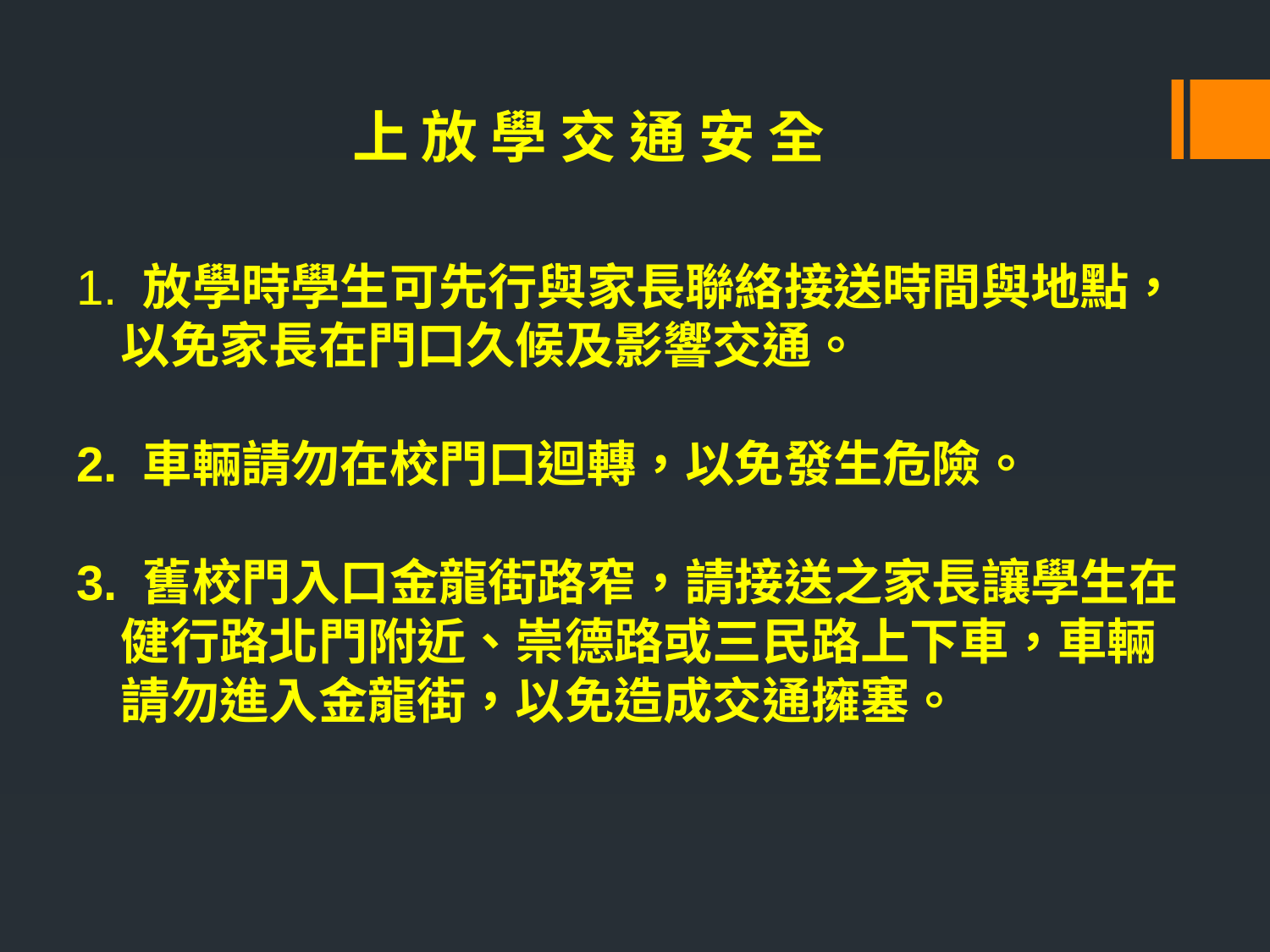

上 放 學 交 通 安 全
# 1. 放學時學生可先行與家長聯絡接送時間與地點， 以免家長在門口久候及影響交通。 2. 車輛請勿在校門口迴轉，以免發生危險。 3. 舊校門入口金龍街路窄，請接送之家長讓學生在 健行路北門附近、崇德路或三民路上下車，車輛 請勿進入金龍街，以免造成交通擁塞。